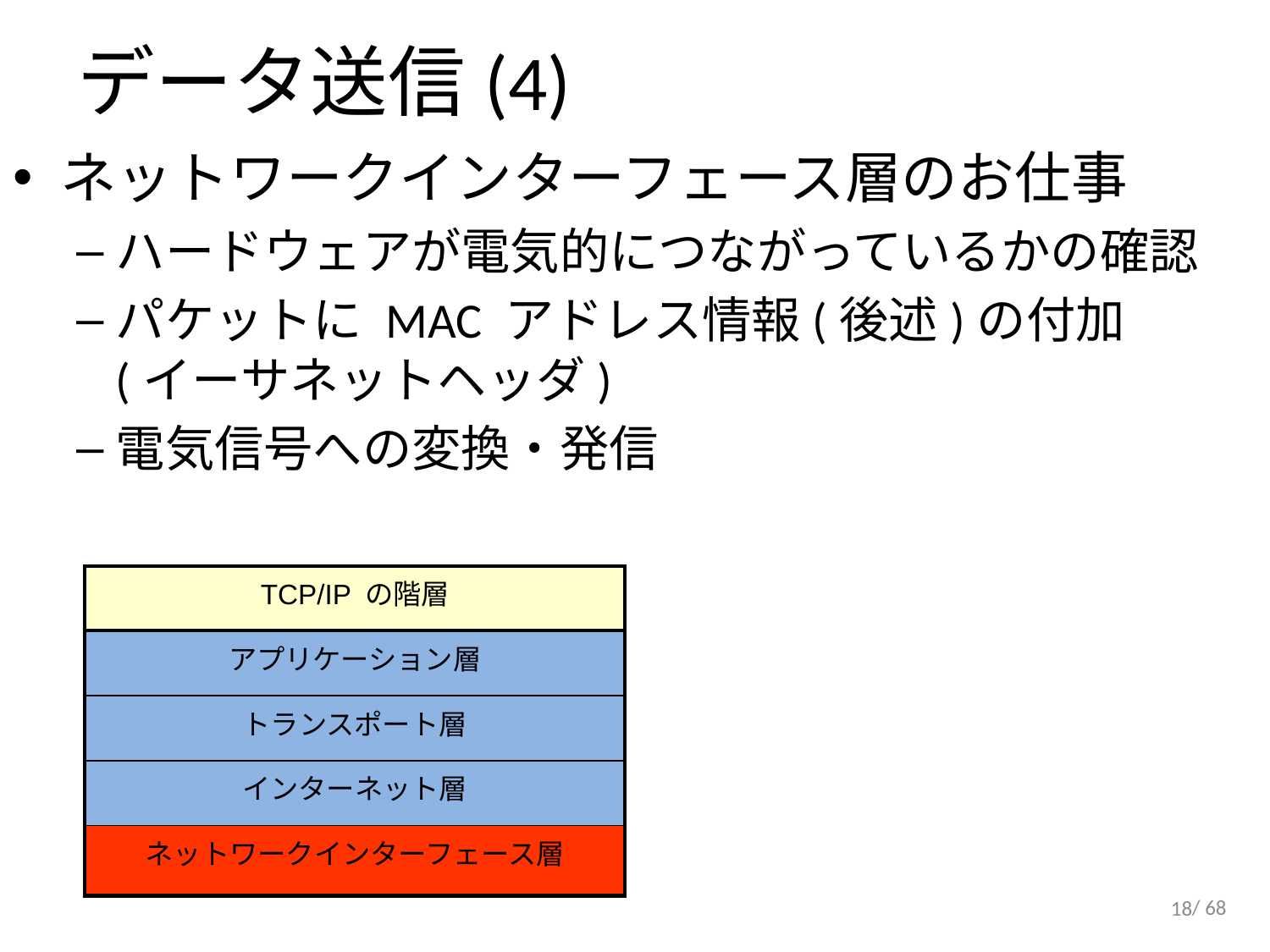

# データ送信(4)
ネットワークインターフェース層のお仕事
ハードウェアが電気的につながっているかの確認
パケットに MAC アドレス情報(後述)の付加(イーサネットヘッダ)
電気信号への変換・発信
| TCP/IP の階層 |
| --- |
| アプリケーション層 |
| トランスポート層 |
| インターネット層 |
| ネットワークインターフェース層 |
18